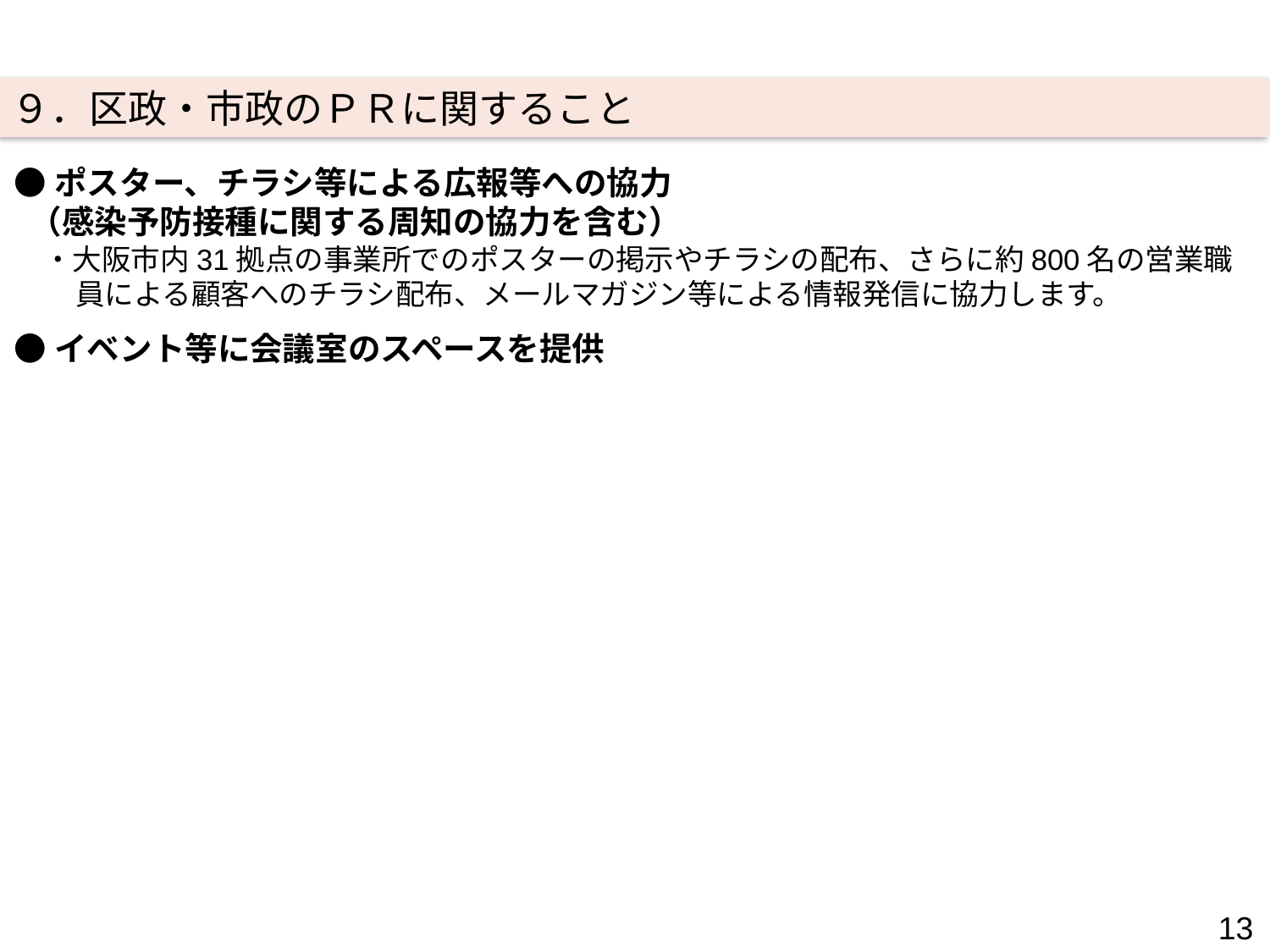

９．区政・市政のＰＲに関すること
●ポスター、チラシ等による広報等への協力
 （感染予防接種に関する周知の協力を含む）
　・大阪市内31拠点の事業所でのポスターの掲示やチラシの配布、さらに約800名の営業職員による顧客へのチラシ配布、メールマガジン等による情報発信に協力します。

●イベント等に会議室のスペースを提供

13